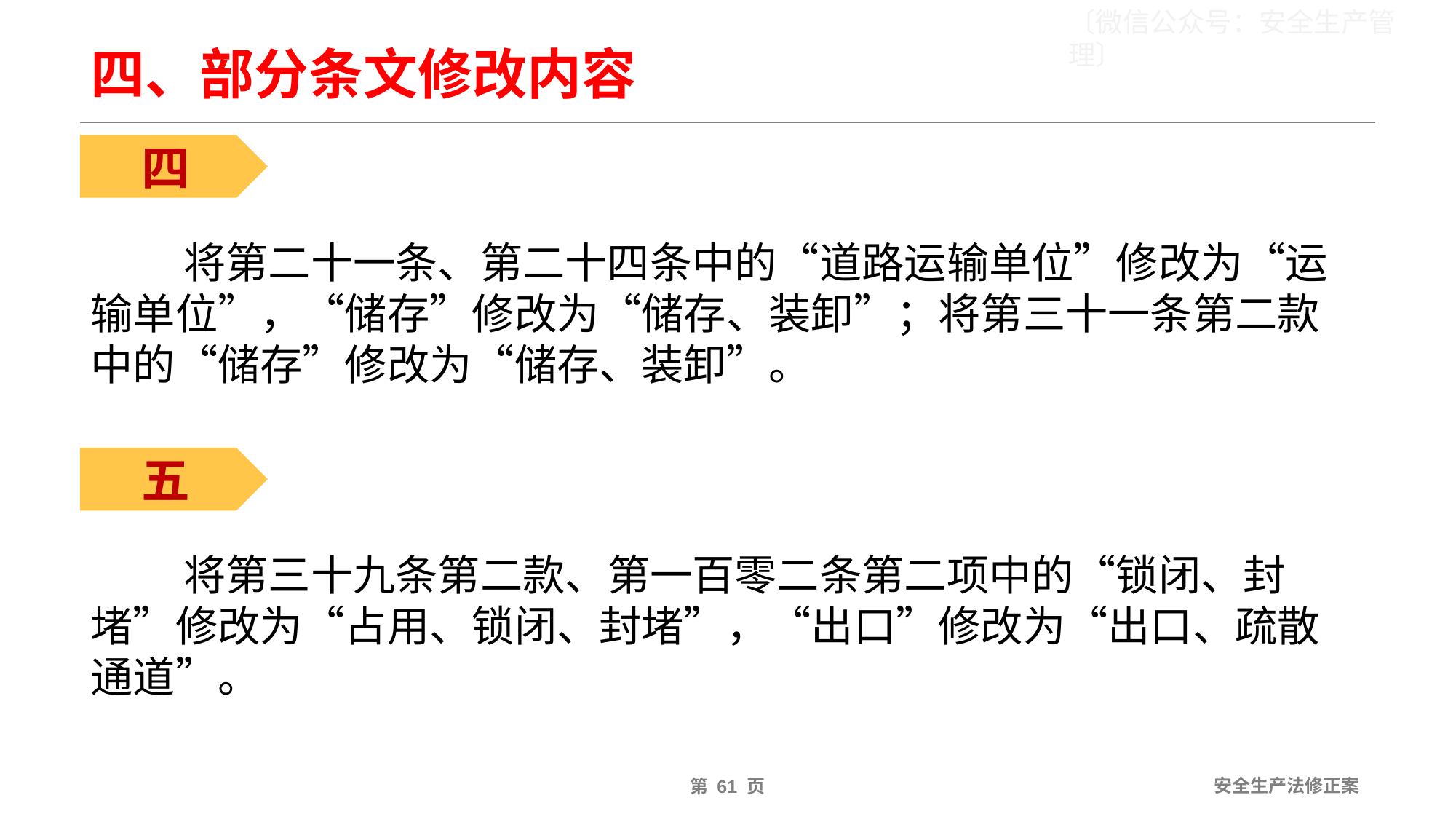

四、部分条文修改内容
四
   将第二十一条、第二十四条中的“道路运输单位”修改为“运输单位”，“储存”修改为“储存、装卸”；将第三十一条第二款中的“储存”修改为“储存、装卸”。
五
   将第三十九条第二款、第一百零二条第二项中的“锁闭、封堵”修改为“占用、锁闭、封堵”，“出口”修改为“出口、疏散通道”。